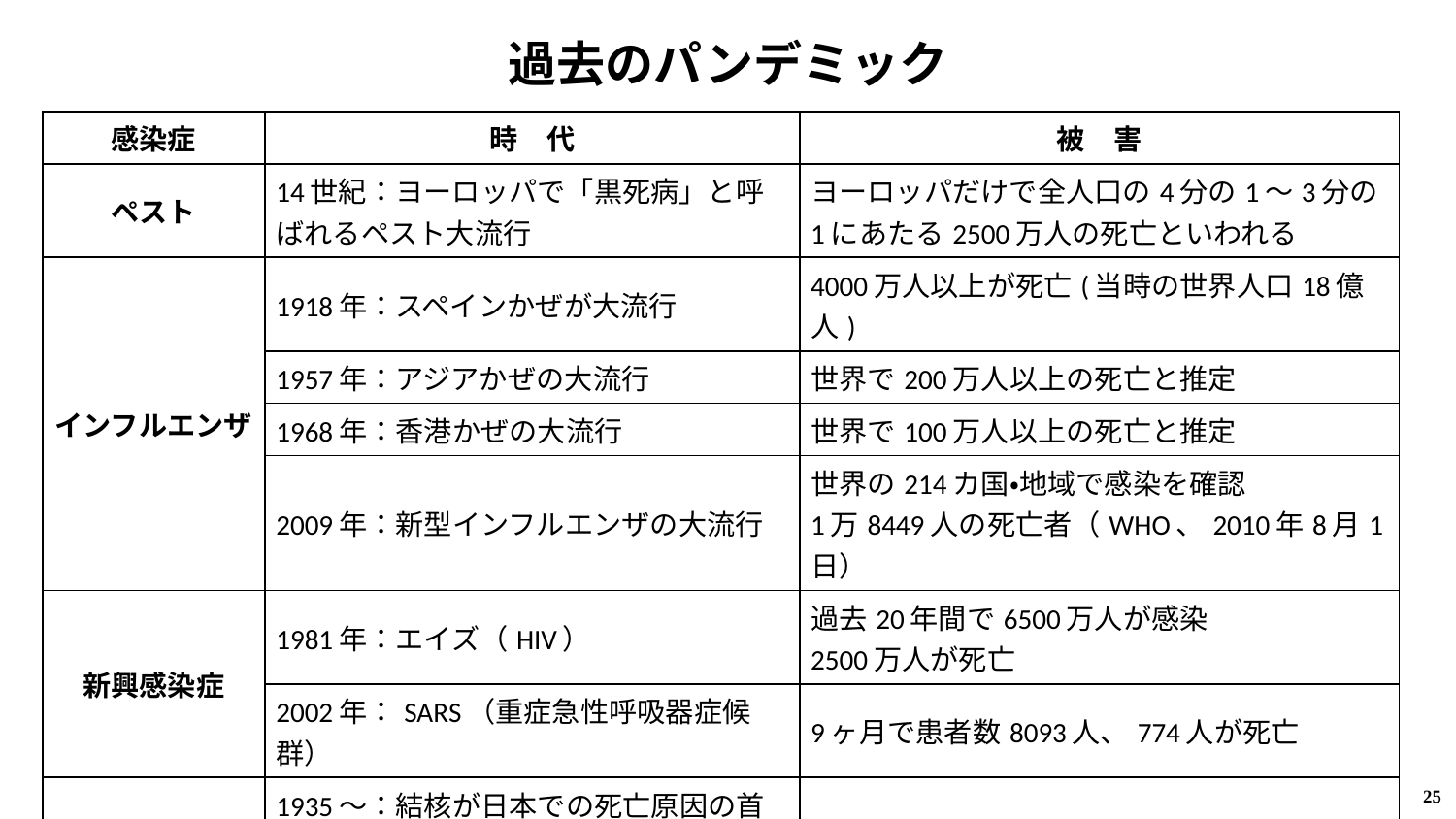

過去のパンデミック
| 感染症 | 時　代 | 被　害 |
| --- | --- | --- |
| ペスト | 14世紀：ヨーロッパで「黒死病」と呼ばれるペスト大流行 | ヨーロッパだけで全人口の4分の1～3分の1にあたる2500万人の死亡といわれる |
| インフルエンザ | 1918年：スペインかぜが大流行 | 4000万人以上が死亡(当時の世界人口18億人) |
|  | 1957年：アジアかぜの大流行 | 世界で200万人以上の死亡と推定 |
|  | 1968年：香港かぜの大流行 | 世界で100万人以上の死亡と推定 |
|  | 2009年：新型インフルエンザの大流行 | 世界の214カ国・地域で感染を確認 1万8449人の死亡者（WHO、2010年8月1日） |
| 新興感染症 | 1981年：エイズ（HIV） | 過去20年間で6500万人が感染 2500万人が死亡 |
|  | 2002年：SARS（重症急性呼吸器症候群） | 9ヶ月で患者数8093人、774人が死亡 |
| 再興感染症 | 1935～：結核が日本での死亡原因の首位 1950年：抗生物質により発生減少 現　在：抗生物質抵抗性結核菌出現 | 世界で20億人が感染、毎年400万人が死亡 |
|  | 1950～：殺虫剤DDT等による蚊根絶計画 現　在：DDT抵抗性のハマダラ蚊が出現 | 世界で年間3～5億人感染、100～200万人死亡 |
25